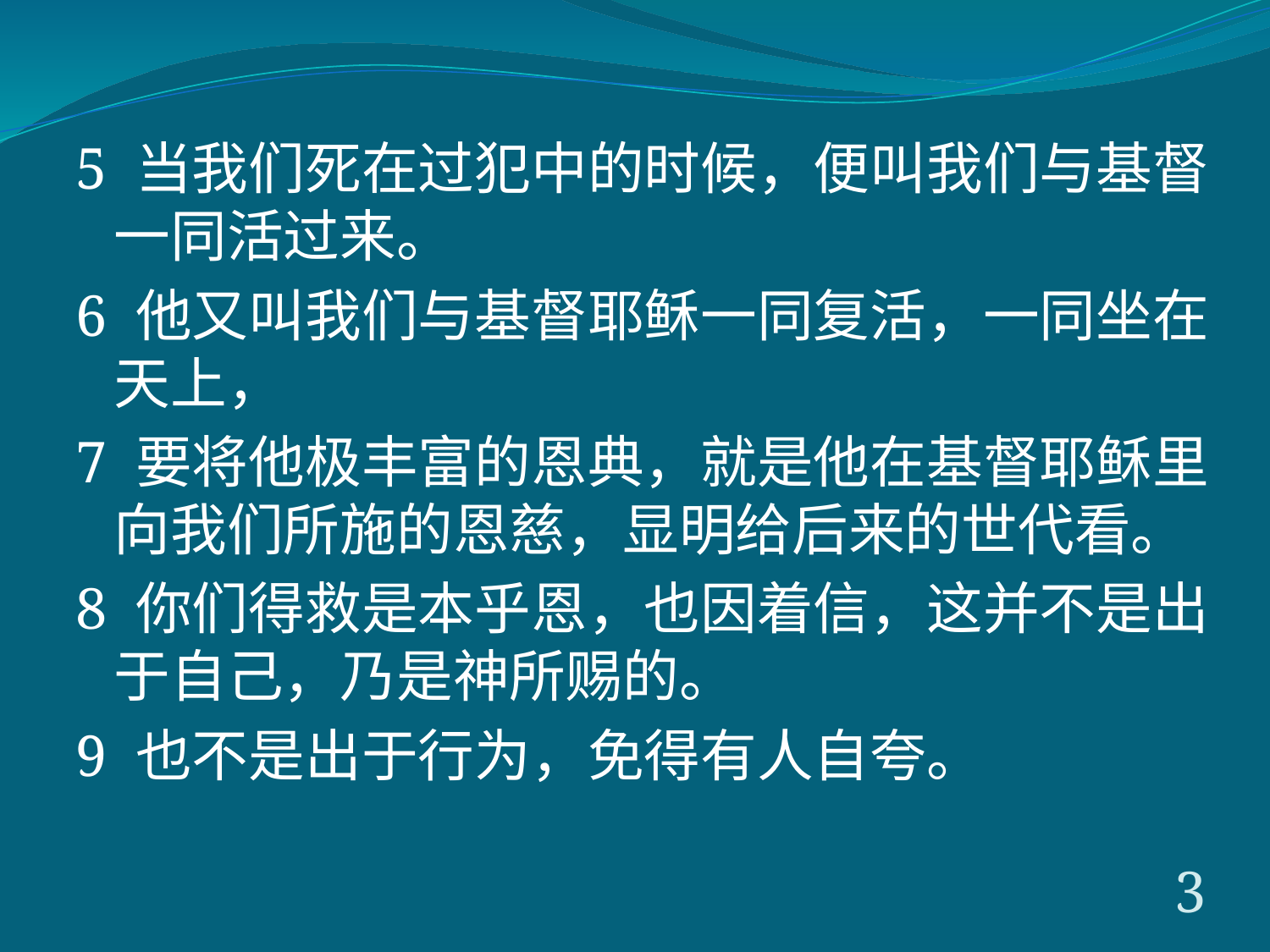

5 当我们死在过犯中的时候，便叫我们与基督一同活过来。
6 他又叫我们与基督耶稣一同复活，一同坐在天上，
7 要将他极丰富的恩典，就是他在基督耶稣里向我们所施的恩慈，显明给后来的世代看。
8 你们得救是本乎恩，也因着信，这并不是出于自己，乃是神所赐的。
9 也不是出于行为，免得有人自夸。

3